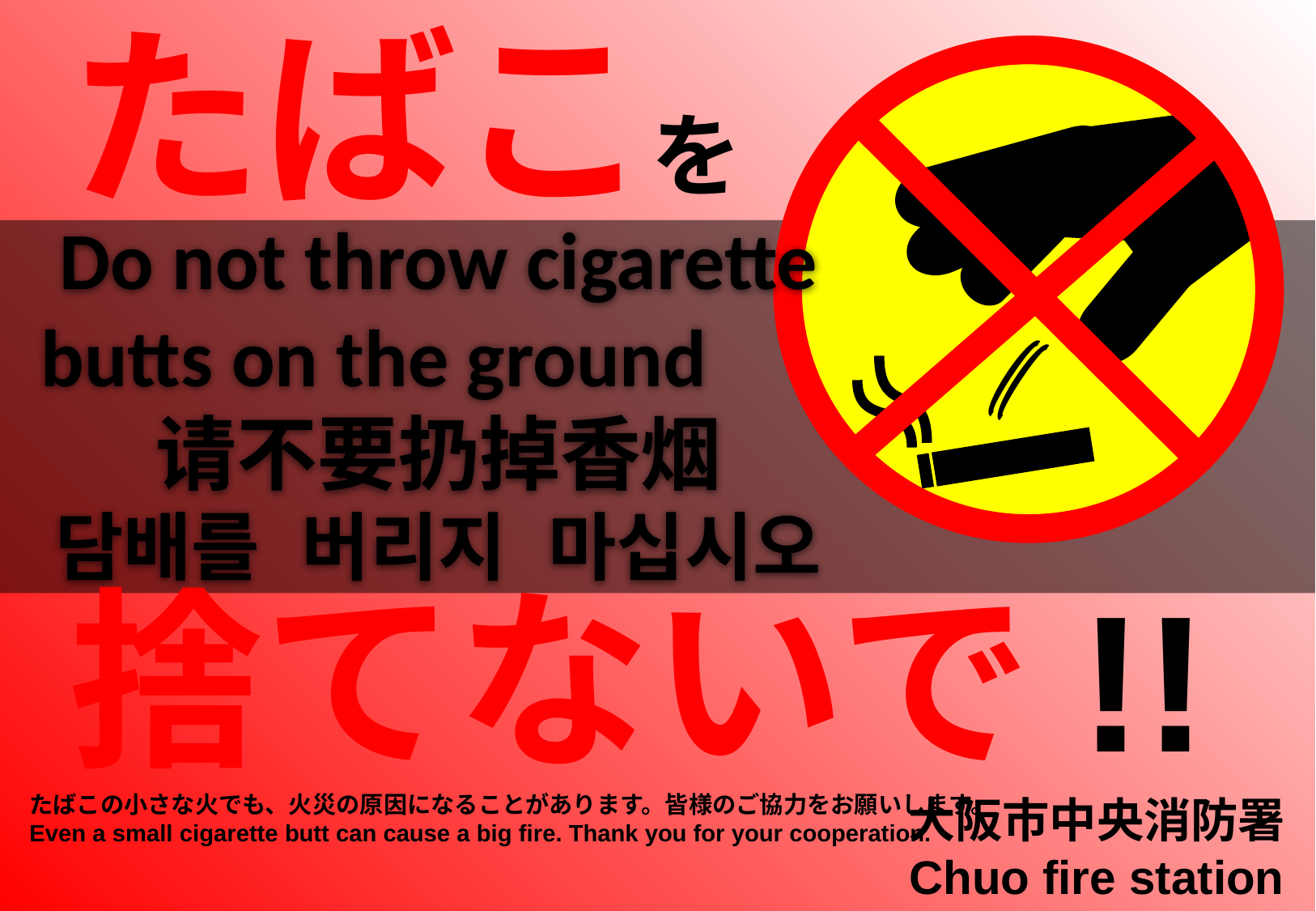

たばこを

捨てないで!!

Do not throw cigarette
    butts on the ground
请不要扔掉香烟
담배를  버리지  마십시오

たばこの小さな火でも、火災の原因になることがあります。皆様のご協力をお願いします。
Even a small cigarette butt can cause a big fire. Thank you for your cooperation.
大阪市中央消防署
Chuo fire station